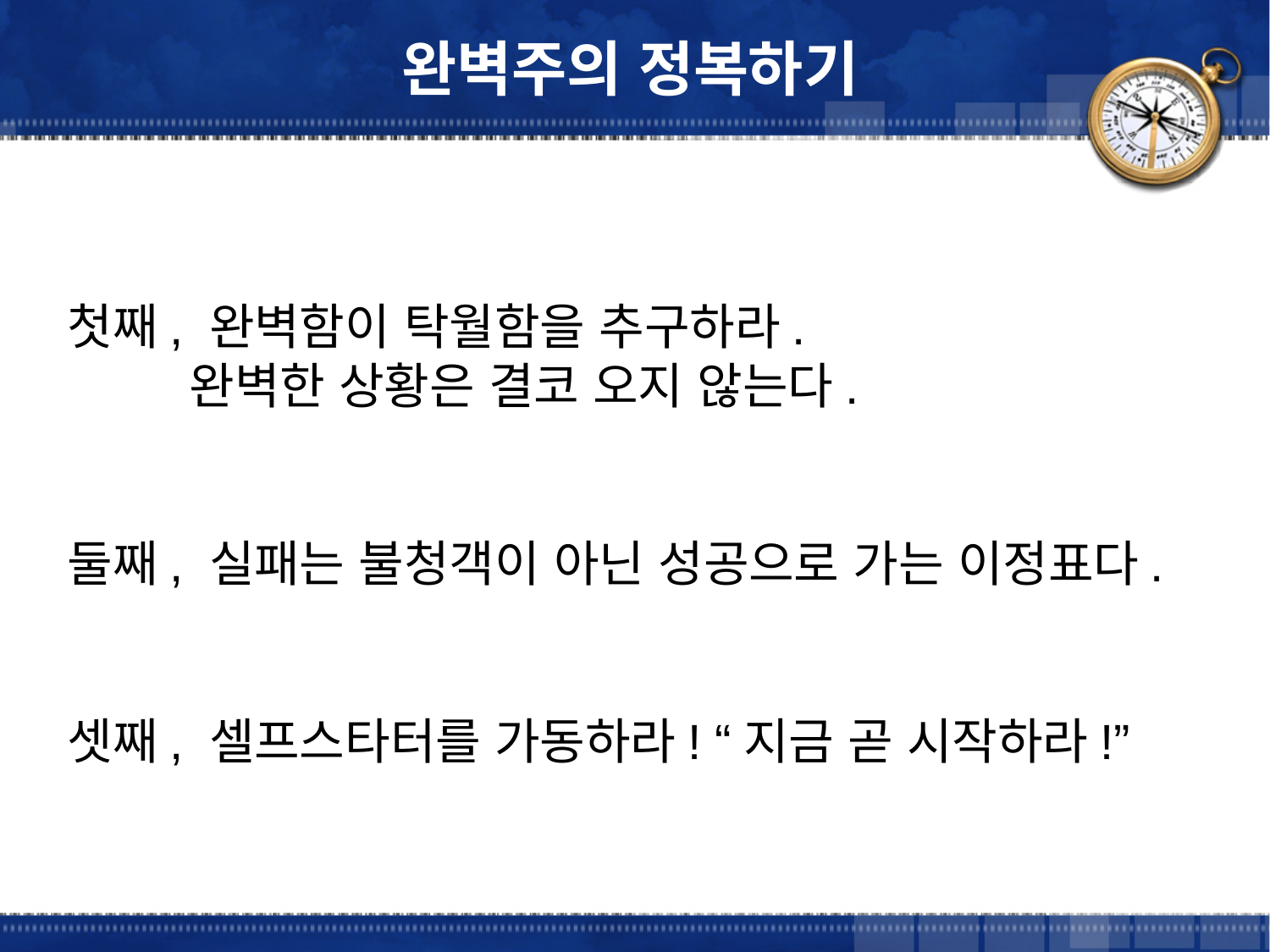

완벽주의 정복하기
첫째, 완벽함이 탁월함을 추구하라.
        완벽한 상황은 결코 오지 않는다.

둘째, 실패는 불청객이 아닌 성공으로 가는 이정표다.

셋째, 셀프스타터를 가동하라! “지금 곧 시작하라!”